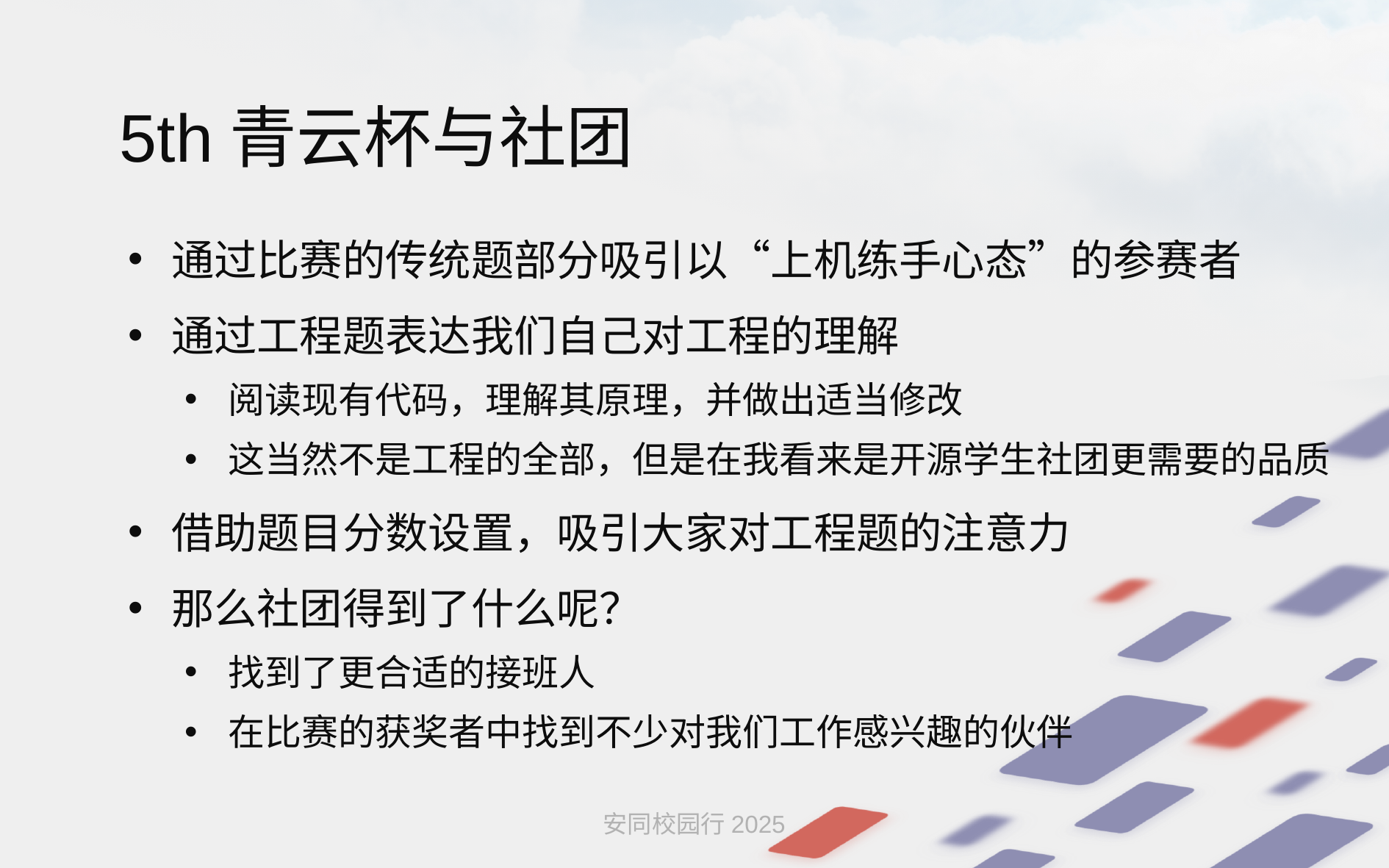

# 5th青云杯与社团
通过比赛的传统题部分吸引以“上机练手心态”的参赛者
通过工程题表达我们自己对工程的理解
阅读现有代码，理解其原理，并做出适当修改
这当然不是工程的全部，但是在我看来是开源学生社团更需要的品质
借助题目分数设置，吸引大家对工程题的注意力
那么社团得到了什么呢？
找到了更合适的接班人
在比赛的获奖者中找到不少对我们工作感兴趣的伙伴

安同校园行2025